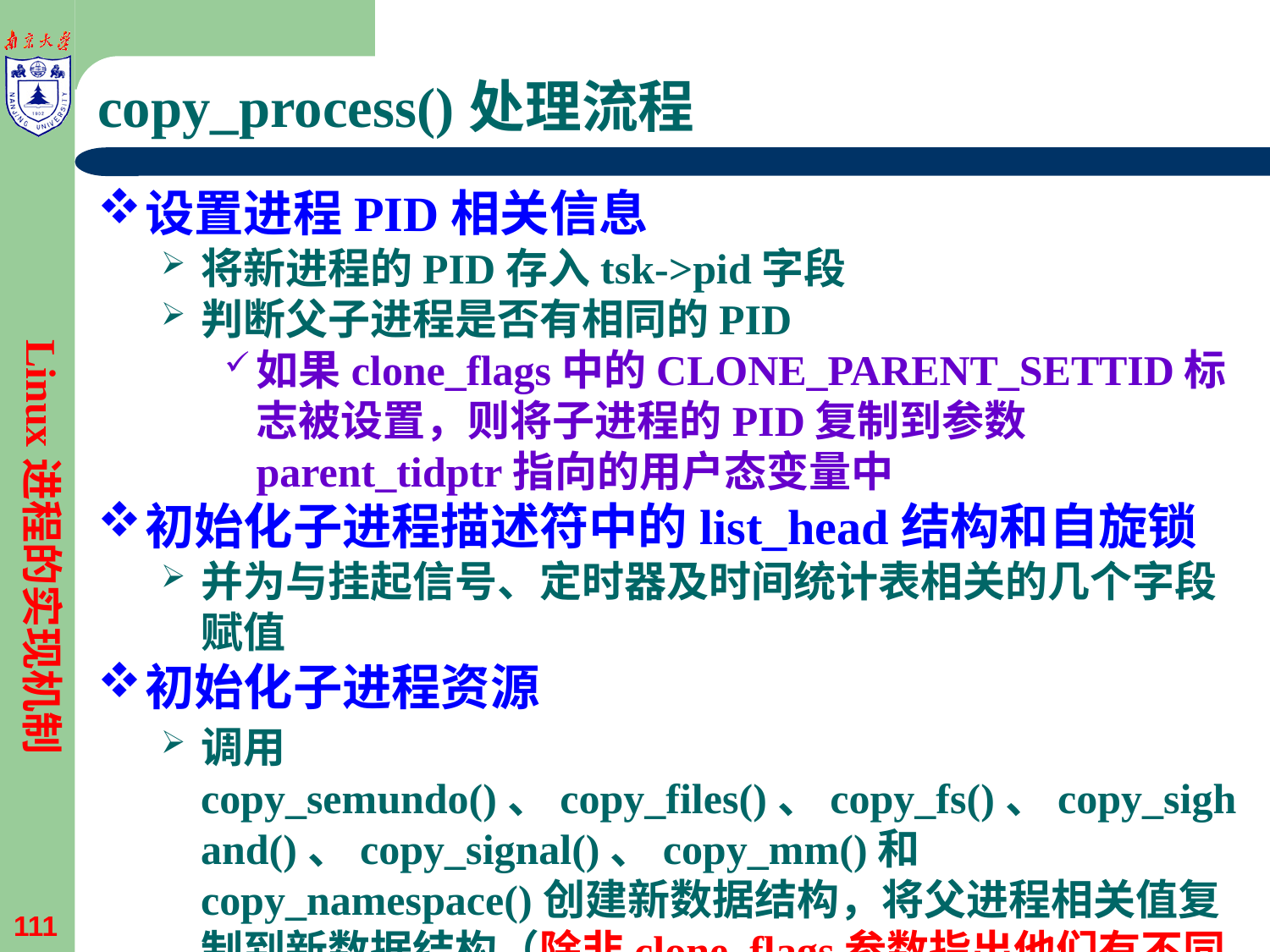

# copy_process()处理流程
设置进程PID相关信息
将新进程的PID存入tsk->pid字段
判断父子进程是否有相同的PID
如果clone_flags中的CLONE_PARENT_SETTID标志被设置，则将子进程的PID复制到参数parent_tidptr指向的用户态变量中
初始化子进程描述符中的list_head结构和自旋锁
并为与挂起信号、定时器及时间统计表相关的几个字段赋值
初始化子进程资源
调用copy_semundo()、copy_files()、copy_fs()、copy_sighand()、copy_signal()、copy_mm()和copy_namespace()创建新数据结构，将父进程相关值复制到新数据结构（除非clone_flags参数指出他们有不同值）
Linux进程的实现机制
111